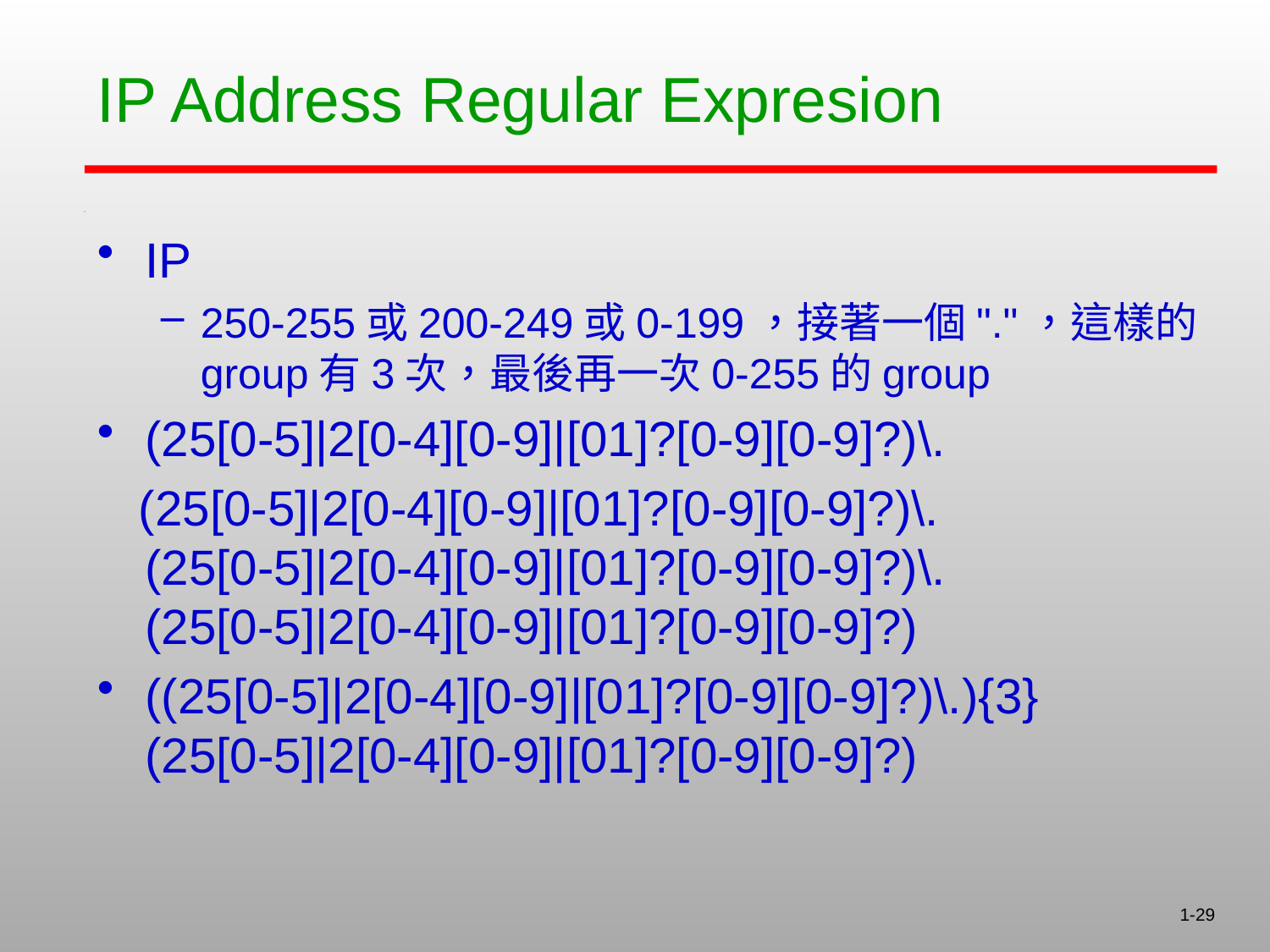

# IP Address Regular Expresion
IP
250-255或200-249或0-199，接著一個"."，這樣的group有3次，最後再一次0-255的group
(25[0-5]|2[0-4][0-9]|[01]?[0-9][0-9]?)\.
   (25[0-5]|2[0-4][0-9]|[01]?[0-9][0-9]?)\.
(25[0-5]|2[0-4][0-9]|[01]?[0-9][0-9]?)\.
(25[0-5]|2[0-4][0-9]|[01]?[0-9][0-9]?)
((25[0-5]|2[0-4][0-9]|[01]?[0-9][0-9]?)\.){3}
(25[0-5]|2[0-4][0-9]|[01]?[0-9][0-9]?)
1-29